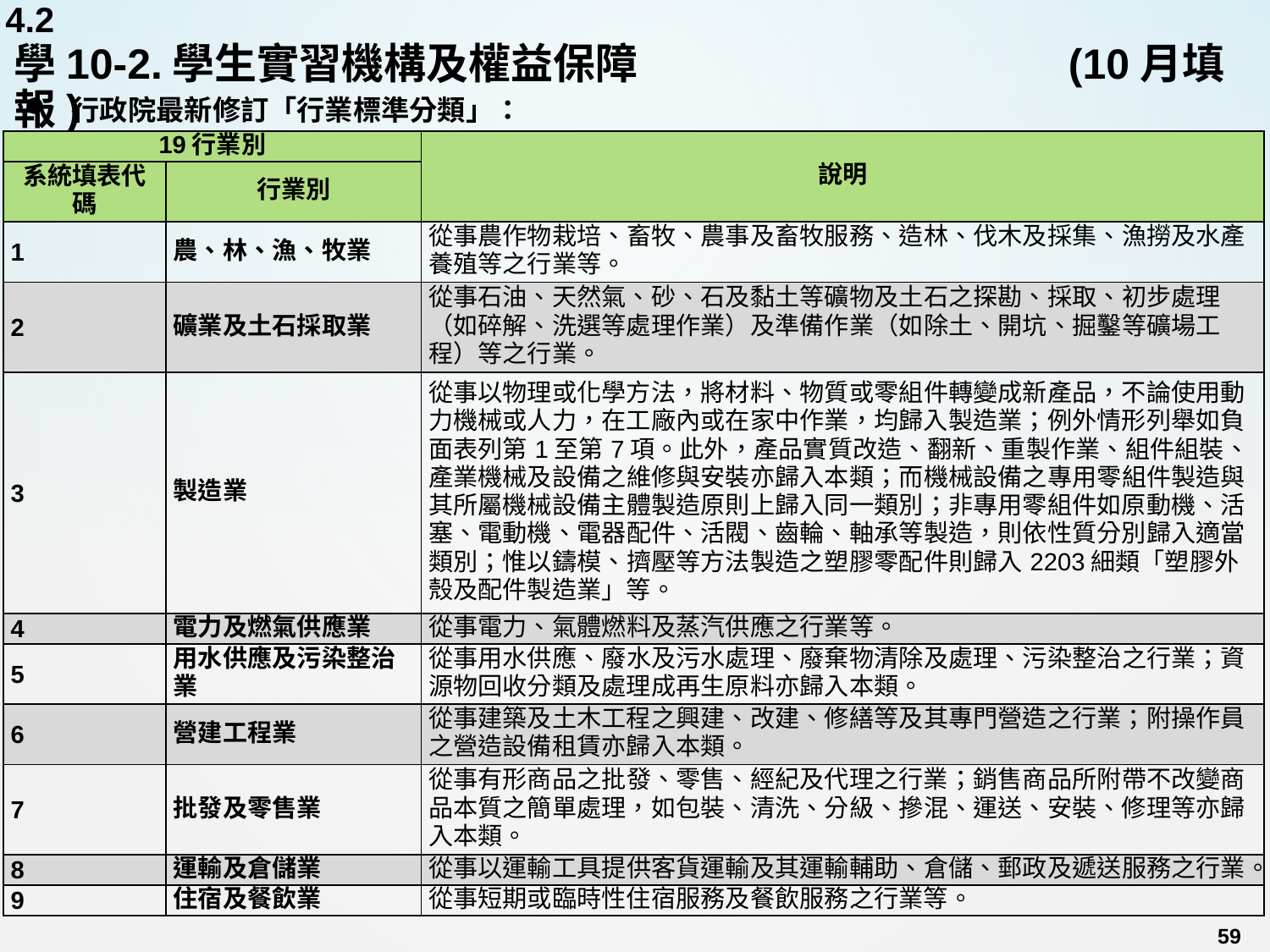

4.2
# 學10-2.學生實習機構及權益保障				   (10月填報)
行政院最新修訂「行業標準分類」：
| 19行業別 |  | 說明 |
| --- | --- | --- |
| 系統填表代碼 | 行業別 |  |
| 1 | 農、林、漁、牧業 | 從事農作物栽培、畜牧、農事及畜牧服務、造林、伐木及採集、漁撈及水產養殖等之行業等。 |
| 2 | 礦業及土石採取業 | 從事石油、天然氣、砂、石及黏土等礦物及土石之探勘、採取、初步處理（如碎解、洗選等處理作業）及準備作業（如除土、開坑、掘鑿等礦場工程）等之行業。 |
| 3 | 製造業 | 從事以物理或化學方法，將材料、物質或零組件轉變成新產品，不論使用動力機械或人力，在工廠內或在家中作業，均歸入製造業；例外情形列舉如負面表列第1至第7項。此外，產品實質改造、翻新、重製作業、組件組裝、產業機械及設備之維修與安裝亦歸入本類；而機械設備之專用零組件製造與其所屬機械設備主體製造原則上歸入同一類別；非專用零組件如原動機、活塞、電動機、電器配件、活閥、齒輪、軸承等製造，則依性質分別歸入適當類別；惟以鑄模、擠壓等方法製造之塑膠零配件則歸入2203細類「塑膠外殼及配件製造業」等。 |
| 4 | 電力及燃氣供應業 | 從事電力、氣體燃料及蒸汽供應之行業等。 |
| 5 | 用水供應及污染整治業 | 從事用水供應、廢水及污水處理、廢棄物清除及處理、污染整治之行業；資源物回收分類及處理成再生原料亦歸入本類。 |
| 6 | 營建工程業 | 從事建築及土木工程之興建、改建、修繕等及其專門營造之行業；附操作員之營造設備租賃亦歸入本類。 |
| 7 | 批發及零售業 | 從事有形商品之批發、零售、經紀及代理之行業；銷售商品所附帶不改變商品本質之簡單處理，如包裝、清洗、分級、摻混、運送、安裝、修理等亦歸入本類。 |
| 8 | 運輸及倉儲業 | 從事以運輸工具提供客貨運輸及其運輸輔助、倉儲、郵政及遞送服務之行業。 |
| 9 | 住宿及餐飲業 | 從事短期或臨時性住宿服務及餐飲服務之行業等。 |